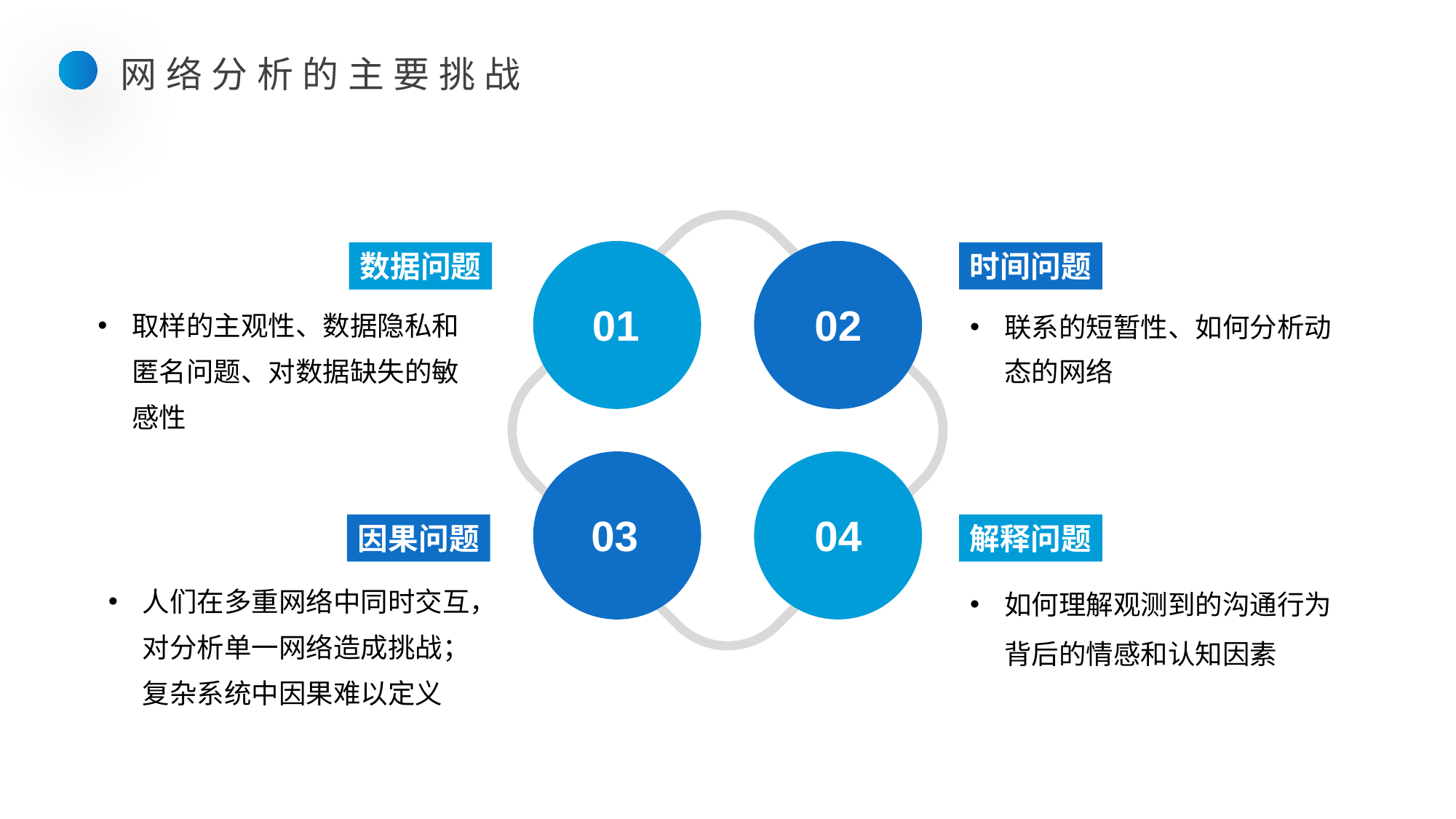

网络分析的主要挑战

数据问题
时间问题
取样的主观性、数据隐私和匿名问题、对数据缺失的敏感性
01
联系的短暂性、如何分析动态的网络

02
03
04
因果问题
解释问题
人们在多重网络中同时交互，对分析单一网络造成挑战；复杂系统中因果难以定义
如何理解观测到的沟通行为背后的情感和认知因素